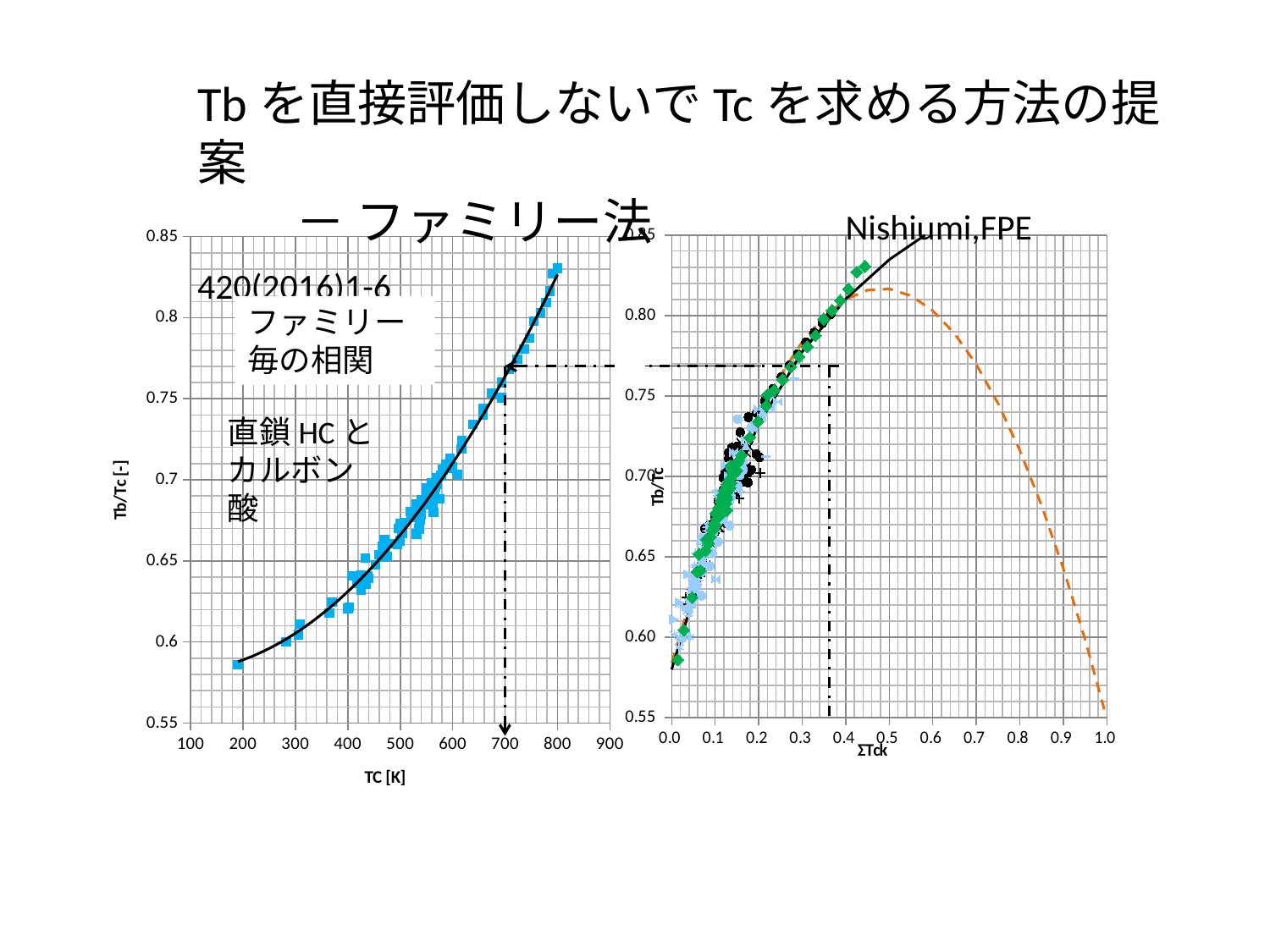

Tbを直接評価しないでTcを求める方法の提案
　　－ ファミリー法　            Nishiumi,FPE 420(2016)1-6

### Chart

| Category |  |  |
|---|---|---|

### Chart

| Category |  |  |  |  |  |  |  |  |  |  |  |  |  |  |  |  |
|---|---|---|---|---|---|---|---|---|---|---|---|---|---|---|---|---|
ファミリー毎の相関
直鎖HCと
カルボン酸